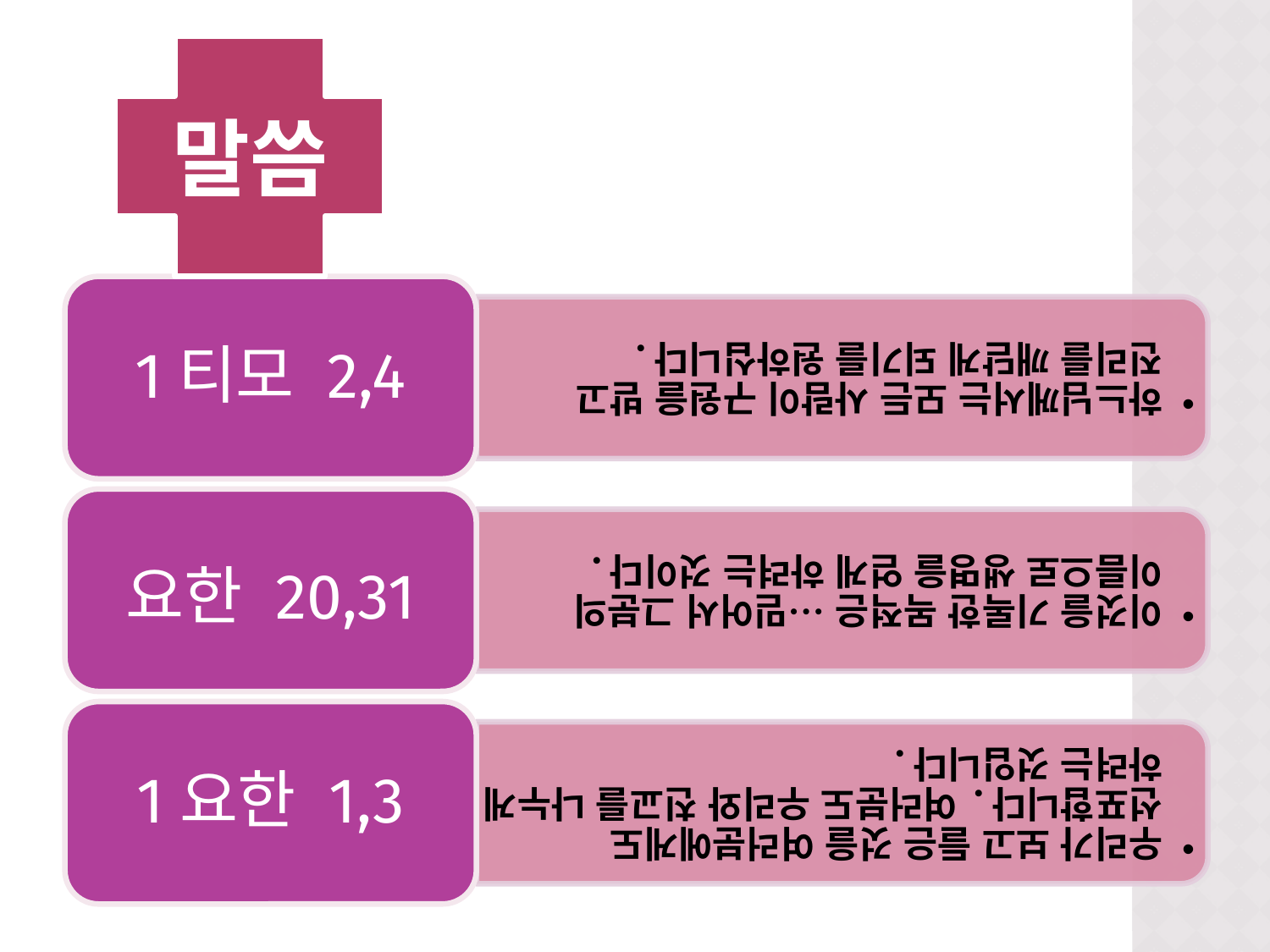

말씀
하느님께서는 모든 사람이 구원을 받고 진리를 깨닫게 되기를 원하십니다.
1티모 2,4
이것을 기록한 목적은 …믿어서 그분의 이름으로 생명을 얻게 하려는 것이다.

요한 20,31

우리가 보고 들은 것을 여러분에게도 선포합니다. 여러분도 우리와 친교를 나누게 하려는 것입니다.
1요한 1,3